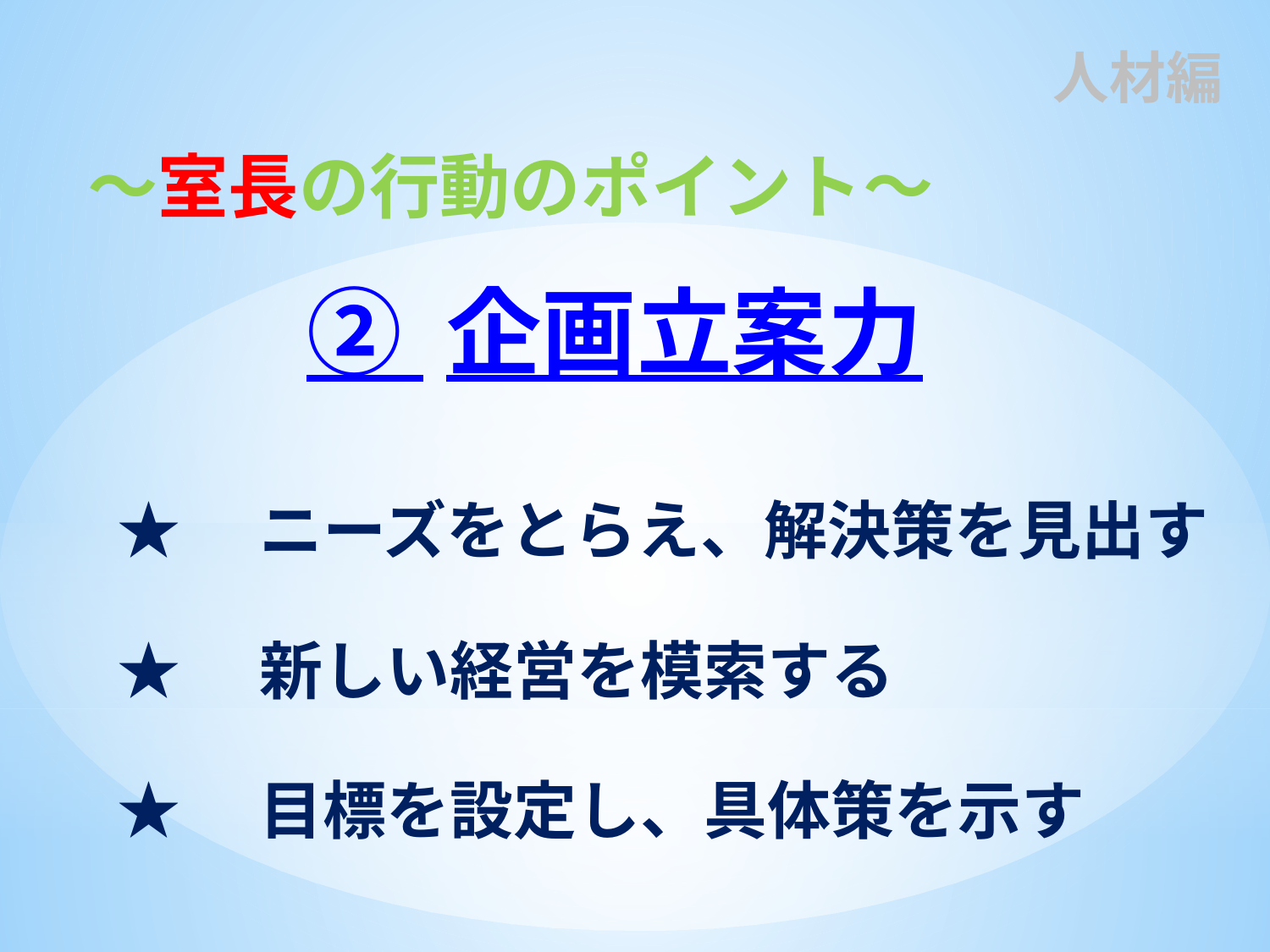

# 人材編

～室長の行動のポイント～
② 企画立案力
★　ニーズをとらえ、解決策を見出す
★　新しい経営を模索する
★　目標を設定し、具体策を示す